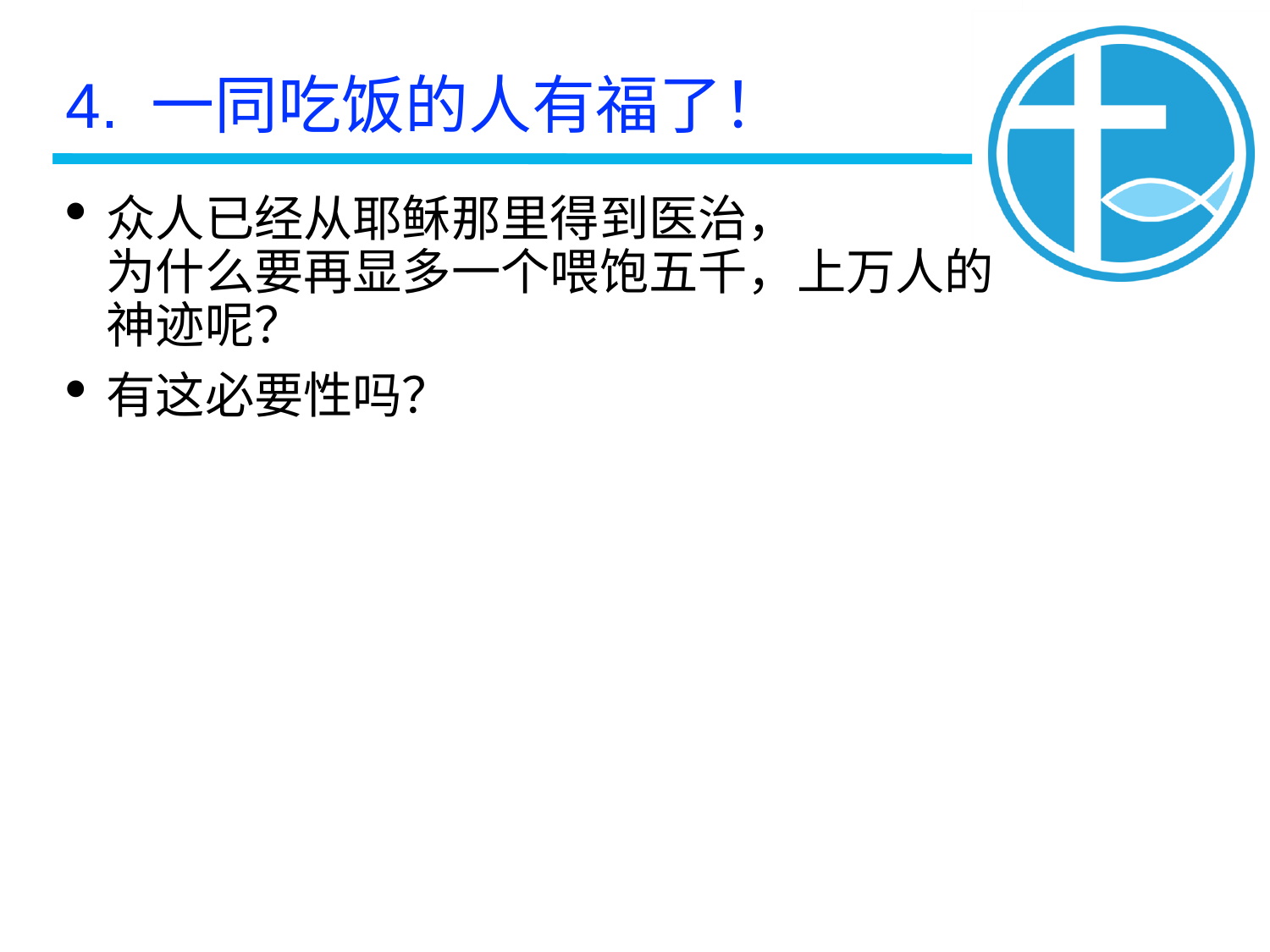

4. 一同吃饭的人有福了！
众人已经从耶稣那里得到医治，
为什么要再显多一个喂饱五千，上万人的神迹呢？
有这必要性吗？